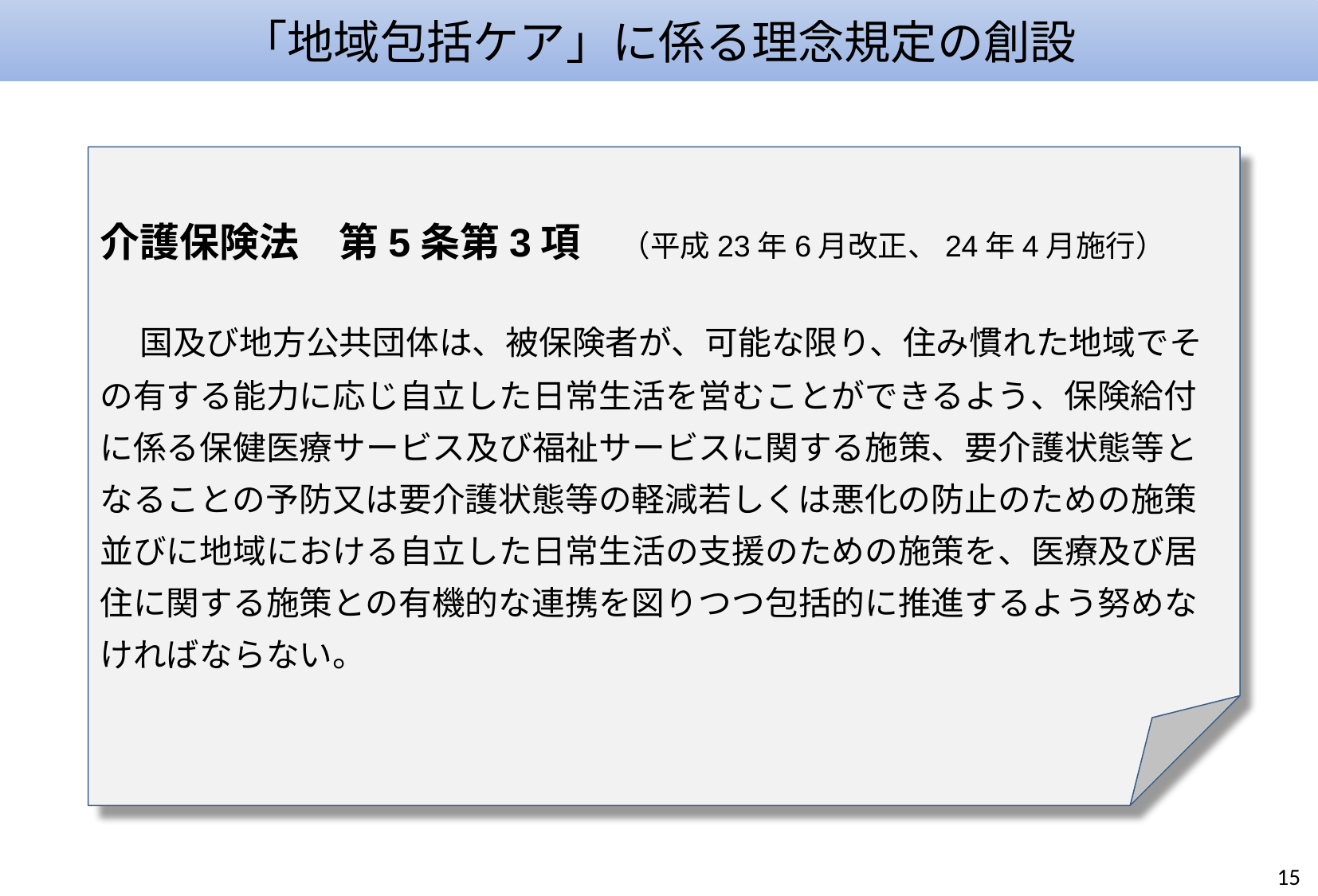

「地域包括ケア」に係る理念規定の創設

介護保険法　第5条第3項　（平成23年6月改正、24年4月施行）

　国及び地方公共団体は、被保険者が、可能な限り、住み慣れた地域でその有する能力に応じ自立した日常生活を営むことができるよう、保険給付に係る保健医療サービス及び福祉サービスに関する施策、要介護状態等となることの予防又は要介護状態等の軽減若しくは悪化の防止のための施策並びに地域における自立した日常生活の支援のための施策を、医療及び居住に関する施策との有機的な連携を図りつつ包括的に推進するよう努めなければならない。
15